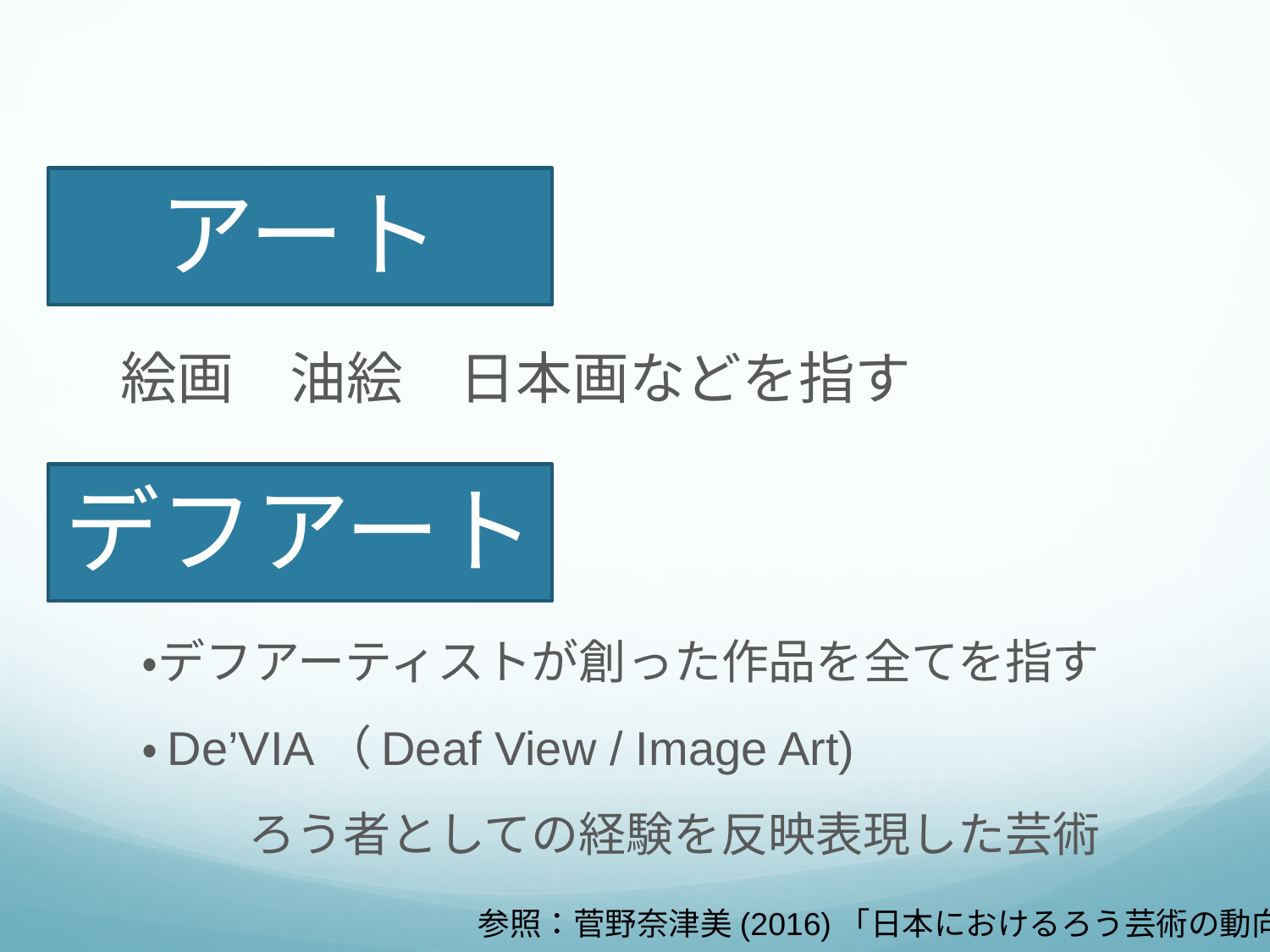

アート
絵画　油絵　日本画などを指す

デフアート
・デフアーティストが創った作品を全てを指す
・De’VIA（Deaf View / Image Art)
	ろう者としての経験を反映表現した芸術

参照：菅野奈津美(2016)「日本におけるろう芸術の動向